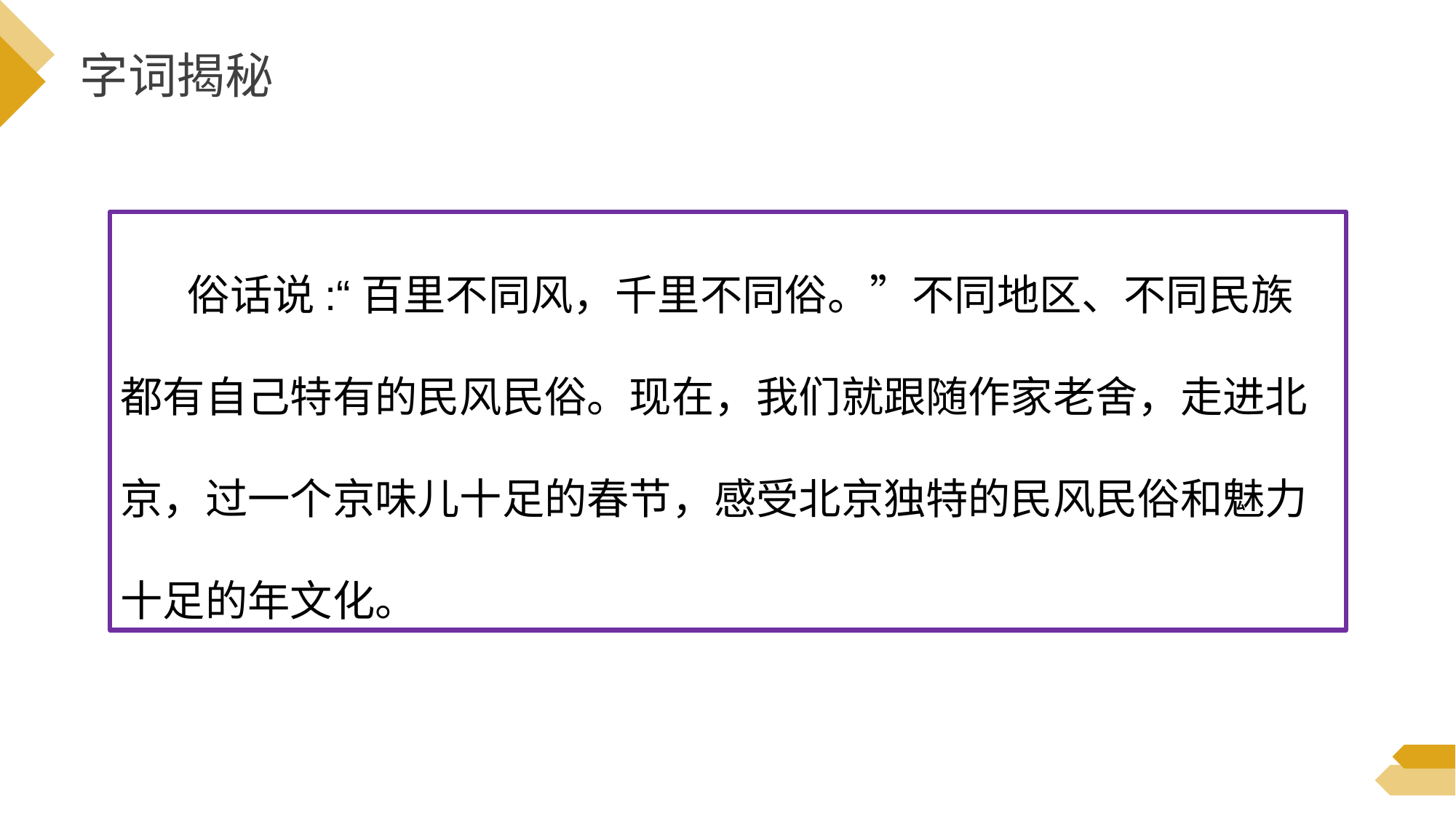

字词揭秘
      俗话说:“百里不同风，千里不同俗。”不同地区、不同民族都有自己特有的民风民俗。现在，我们就跟随作家老舍，走进北京，过一个京味儿十足的春节，感受北京独特的民风民俗和魅力十足的年文化。